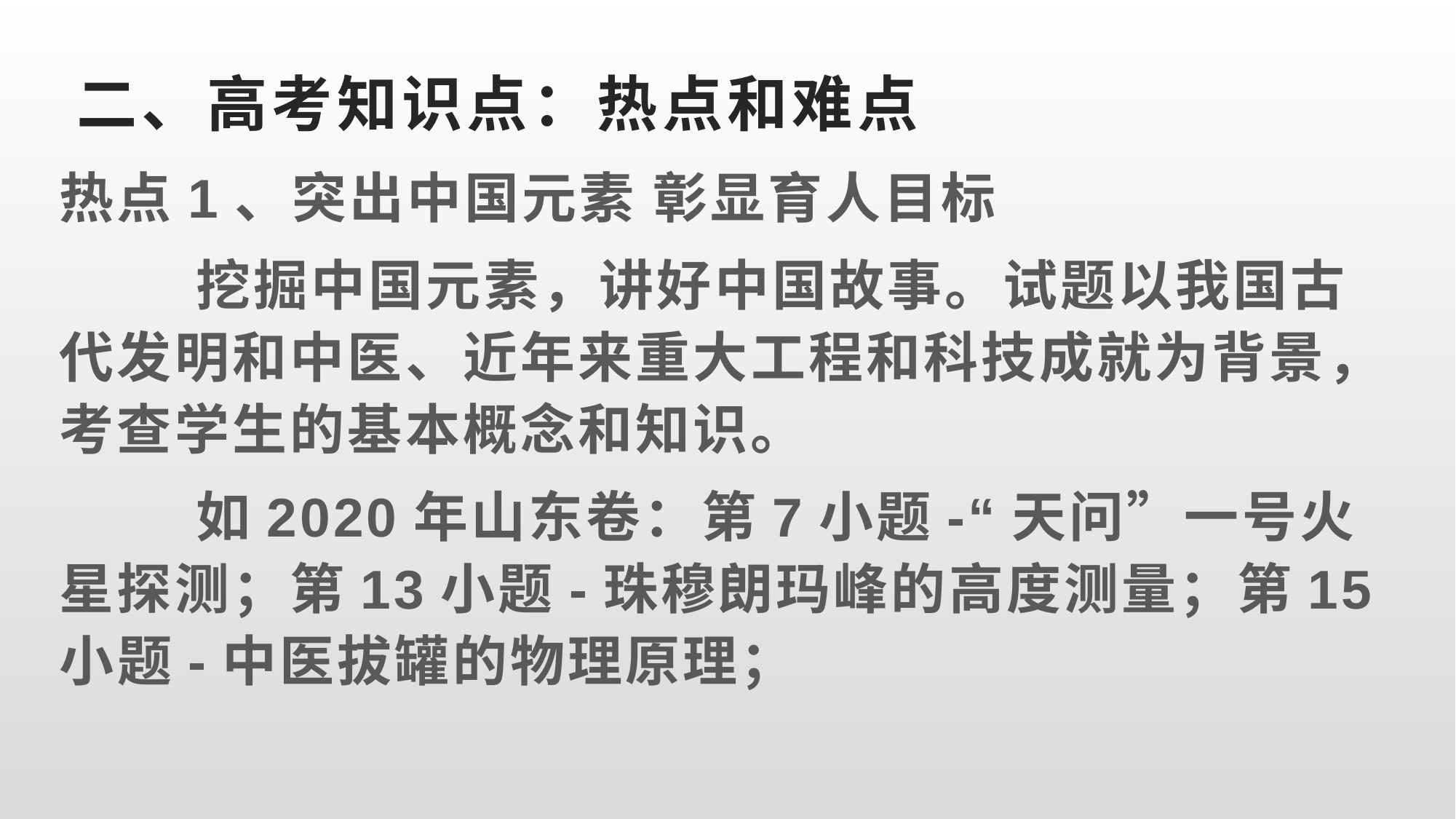

# 二、高考知识点：热点和难点
热点1、突出中国元素 彰显育人目标
        挖掘中国元素，讲好中国故事。试题以我国古代发明和中医、近年来重大工程和科技成就为背景，考查学生的基本概念和知识。
        如2020年山东卷：第7小题-“天问”一号火星探测；第13小题-珠穆朗玛峰的高度测量；第15小题-中医拔罐的物理原理；